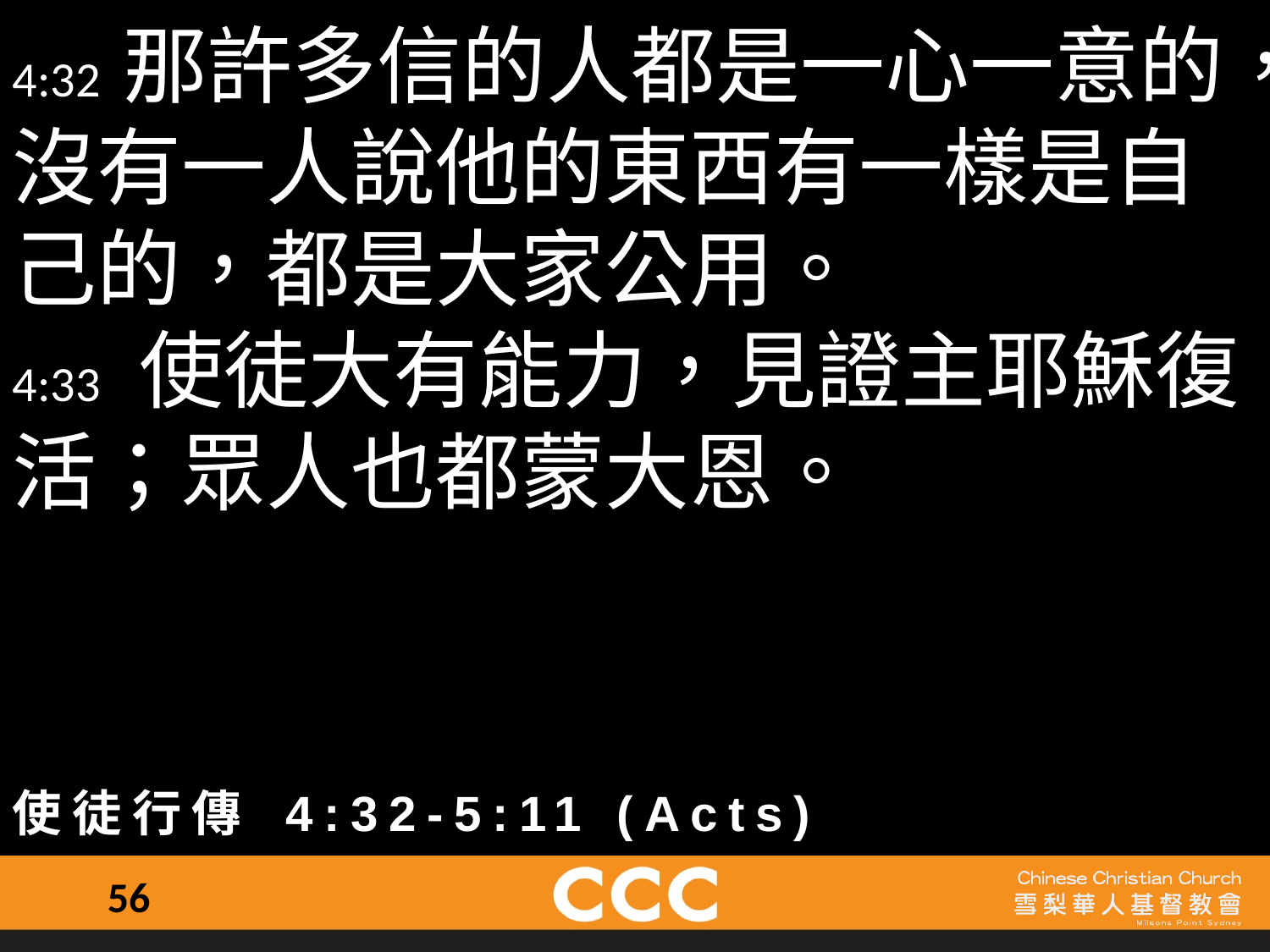

4:32 那許多信的人都是一心一意的，沒有一人說他的東西有一樣是自己的，都是大家公用。
4:33	使徒大有能力，見證主耶穌復活；眾人也都蒙大恩。
使徒行傳 4:32-5:11 (Acts)
56